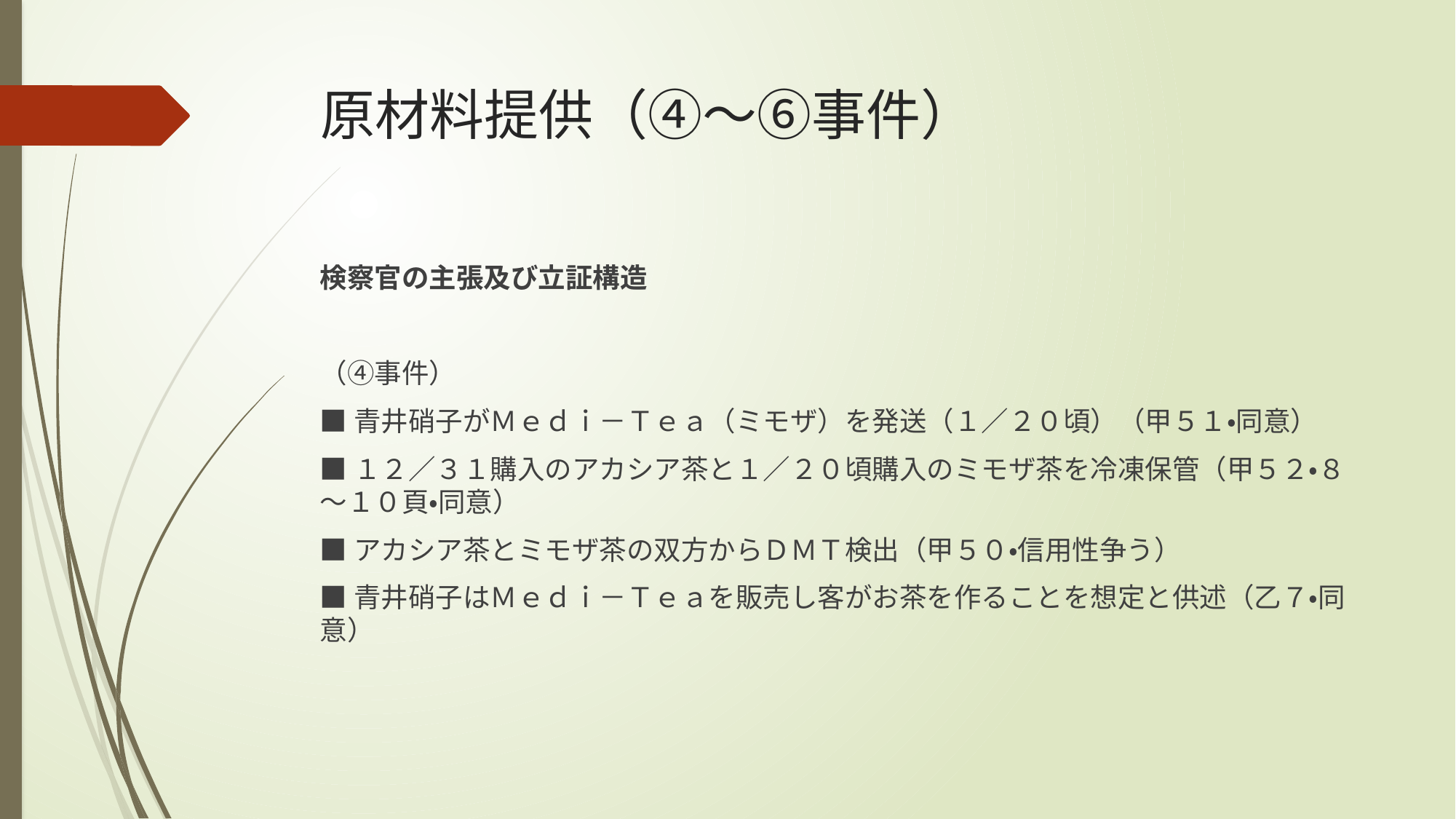

# 原材料提供（④～⑥事件）
検察官の主張及び立証構造

（④事件）
■青井硝子がＭｅｄｉ－Ｔｅａ（ミモザ）を発送（１／２０頃）（甲５１・同意）
■１２／３１購入のアカシア茶と１／２０頃購入のミモザ茶を冷凍保管（甲５２・８～１０頁・同意）
■アカシア茶とミモザ茶の双方からＤＭＴ検出（甲５０・信用性争う）
■青井硝子はＭｅｄｉ－Ｔｅａを販売し客がお茶を作ることを想定と供述（乙７・同意）